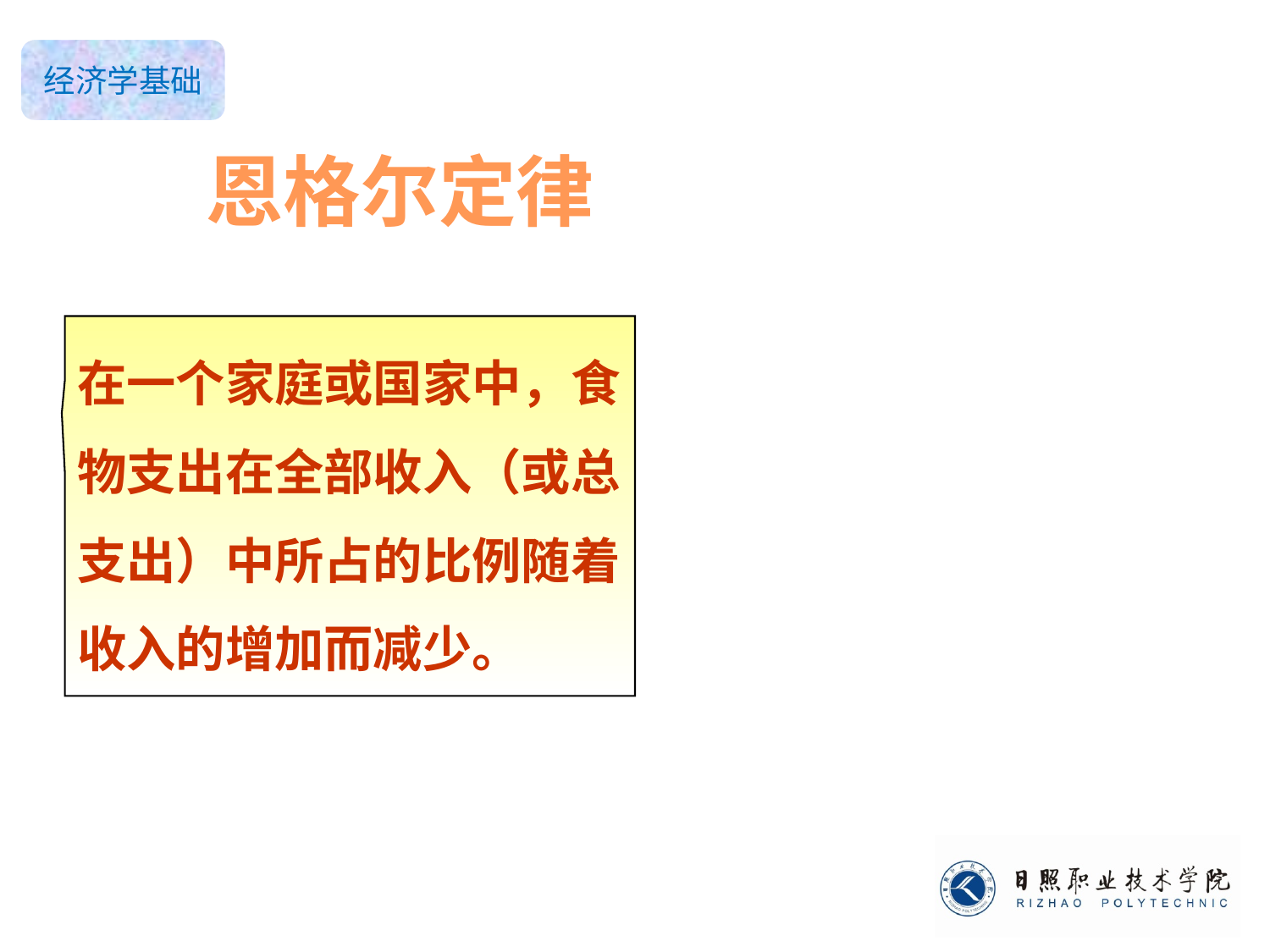

恩格尔定律

在一个家庭或国家中，食物支出在全部收入（或总支出）中所占的比例随着收入的增加而减少。